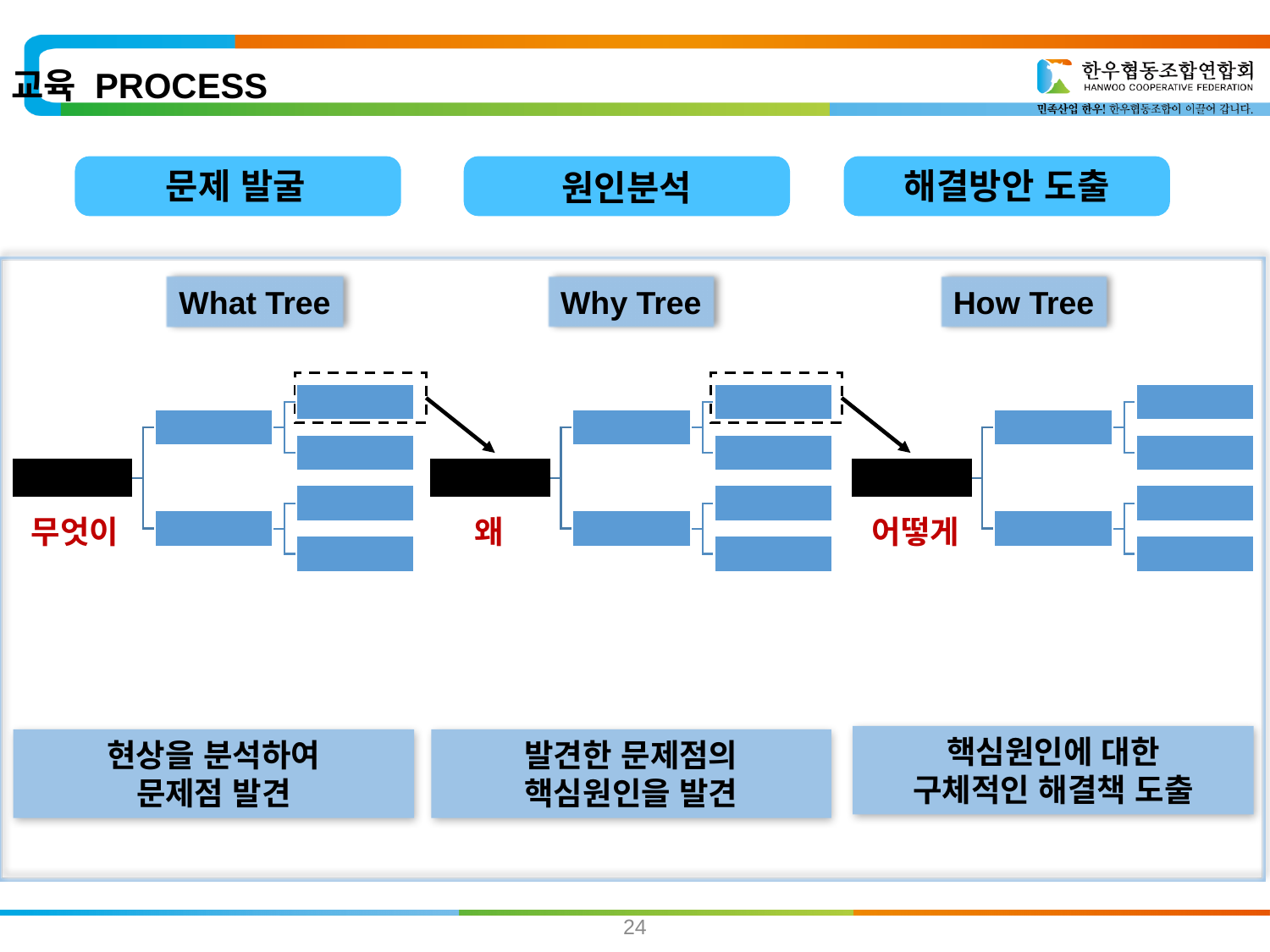

교육 PROCESS

문제 발굴

원인분석

해결방안 도출

What Tree
Why Tree
How Tree

무엇이
왜
어떻게
핵심원인에 대한
구체적인 해결책 도출
발견한 문제점의
핵심원인을 발견
현상을 분석하여
문제점 발견